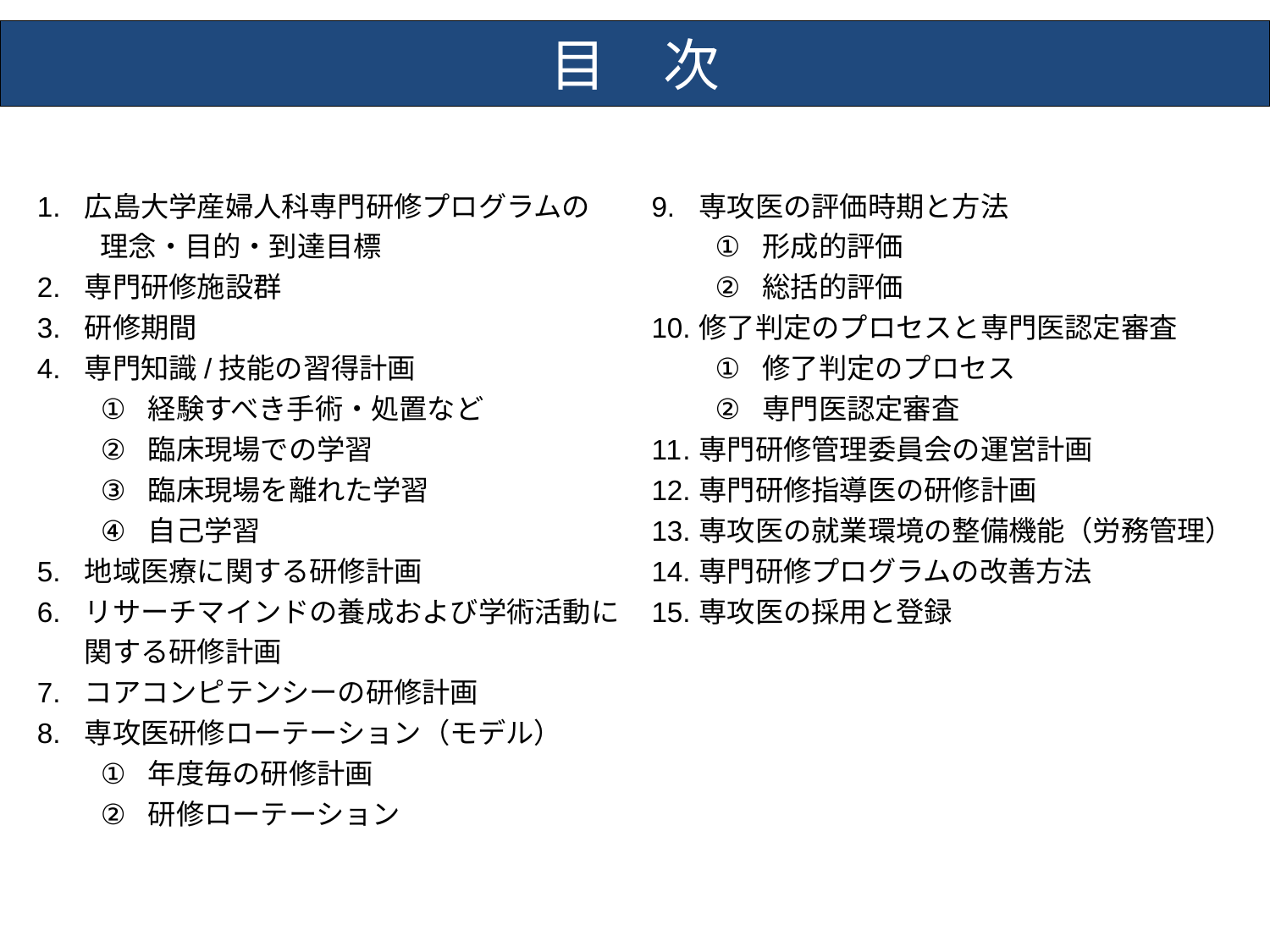

# 目　次
広島大学産婦人科専門研修プログラムの
理念・目的・到達目標
専門研修施設群
研修期間
専門知識/技能の習得計画
経験すべき手術・処置など
臨床現場での学習
臨床現場を離れた学習
自己学習
地域医療に関する研修計画
リサーチマインドの養成および学術活動に関する研修計画
コアコンピテンシーの研修計画
専攻医研修ローテーション（モデル）
年度毎の研修計画
研修ローテーション
専攻医の評価時期と方法
形成的評価
総括的評価
修了判定のプロセスと専門医認定審査
修了判定のプロセス
専門医認定審査
専門研修管理委員会の運営計画
専門研修指導医の研修計画
専攻医の就業環境の整備機能（労務管理）
専門研修プログラムの改善方法
専攻医の採用と登録